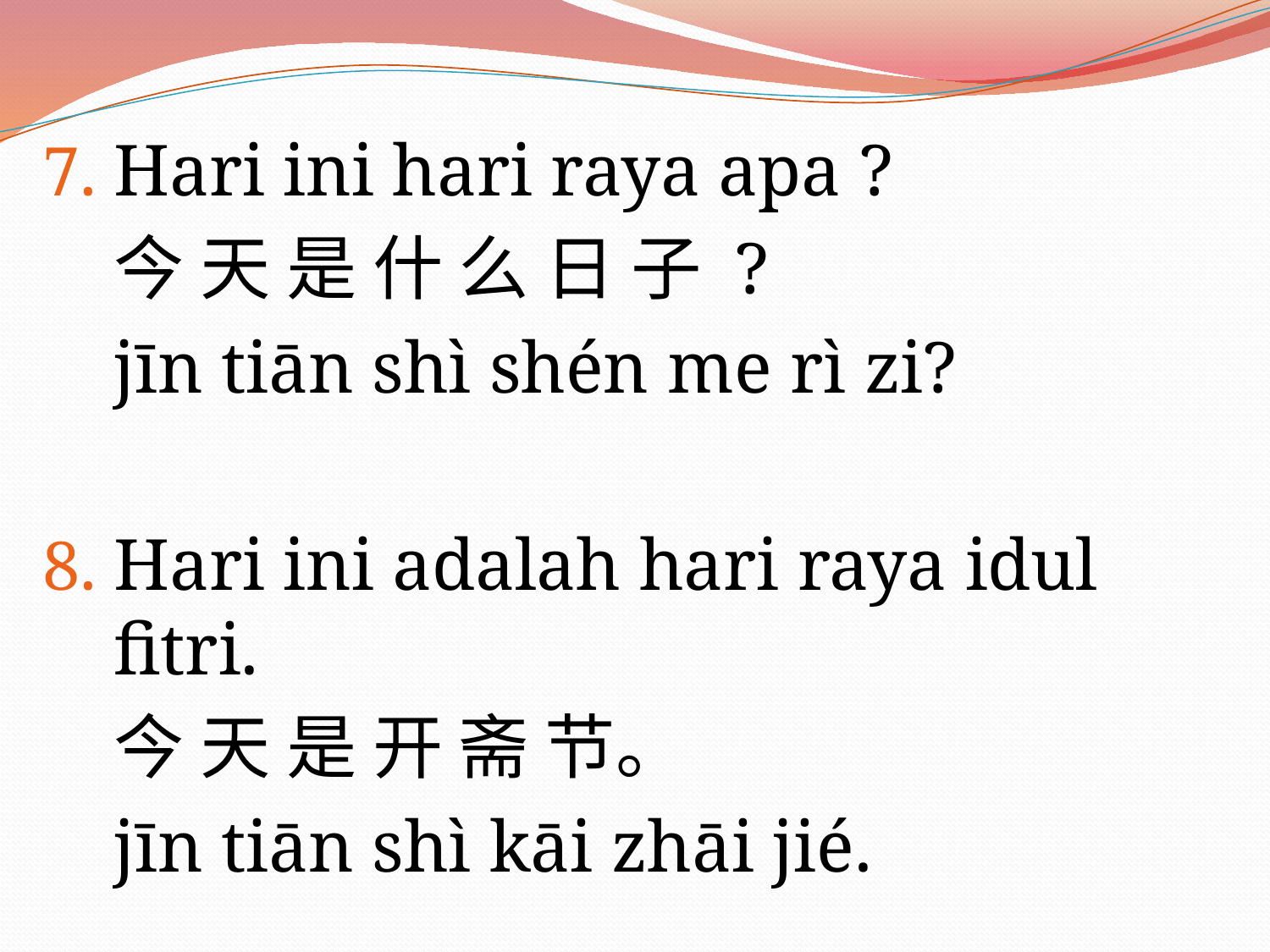

Hari ini hari raya apa ?
	今 天 是 什 么 日 子 ?
	jīn tiān shì shén me rì zi?

Hari ini adalah hari raya idul fitri.
	今 天 是 开 斋 节。
	jīn tiān shì kāi zhāi jié.